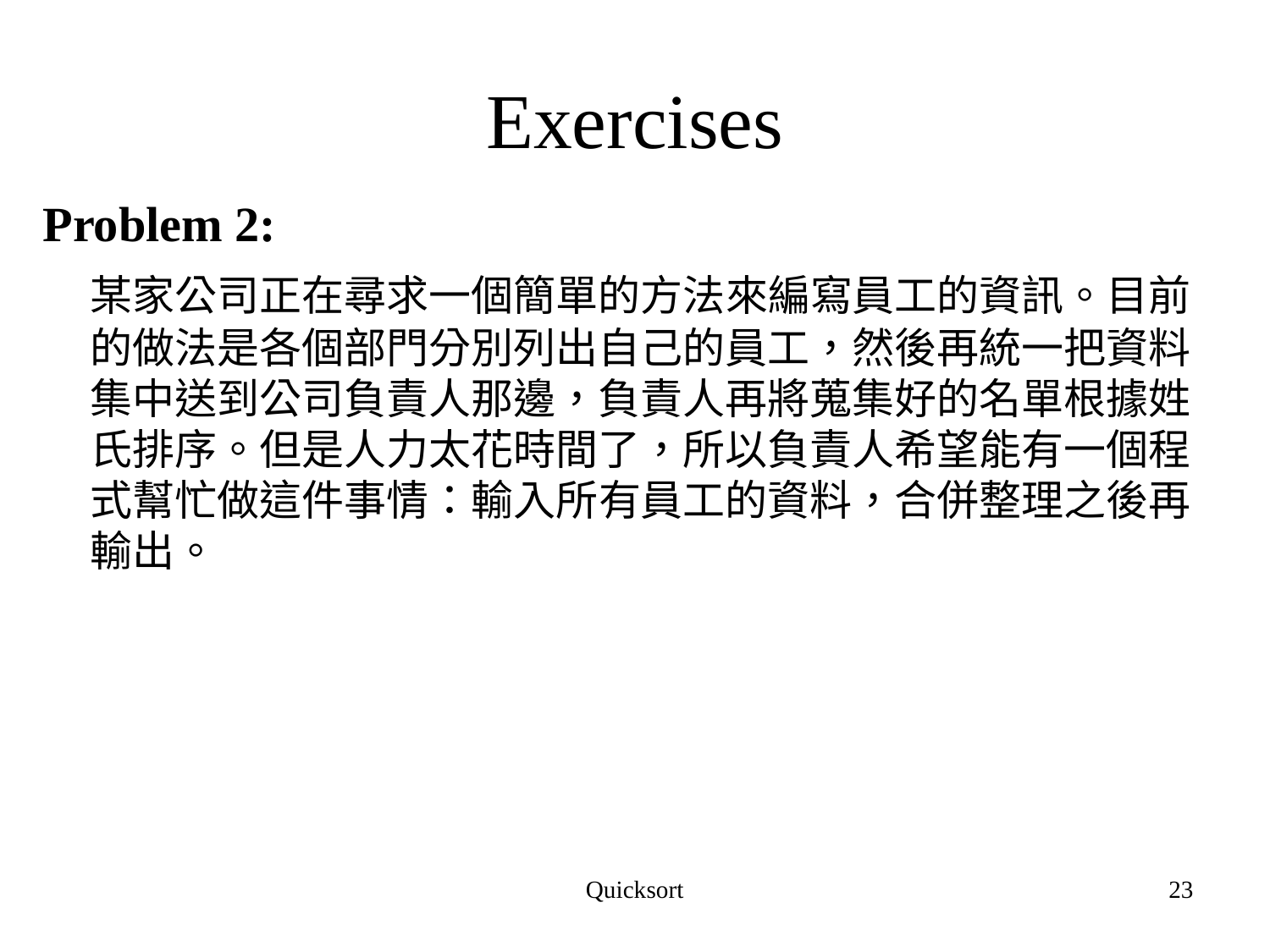

# Exercises
Problem 2:
	某家公司正在尋求一個簡單的方法來編寫員工的資訊。目前的做法是各個部門分別列出自己的員工，然後再統一把資料集中送到公司負責人那邊，負責人再將蒐集好的名單根據姓氏排序。但是人力太花時間了，所以負責人希望能有一個程式幫忙做這件事情：輸入所有員工的資料，合併整理之後再輸出。

Quicksort
23